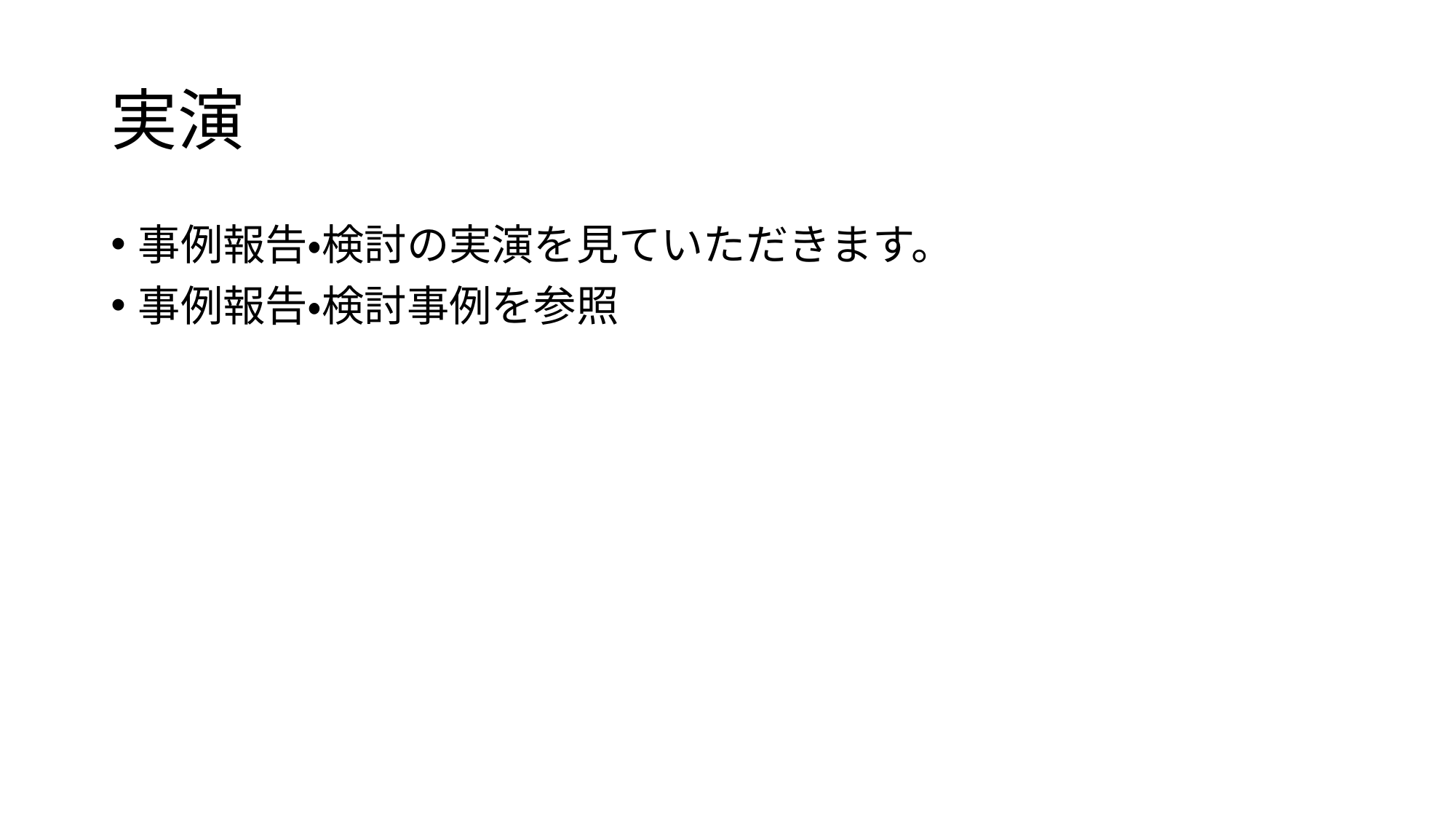

# 実演
事例報告・検討の実演を見ていただきます。
事例報告・検討事例を参照